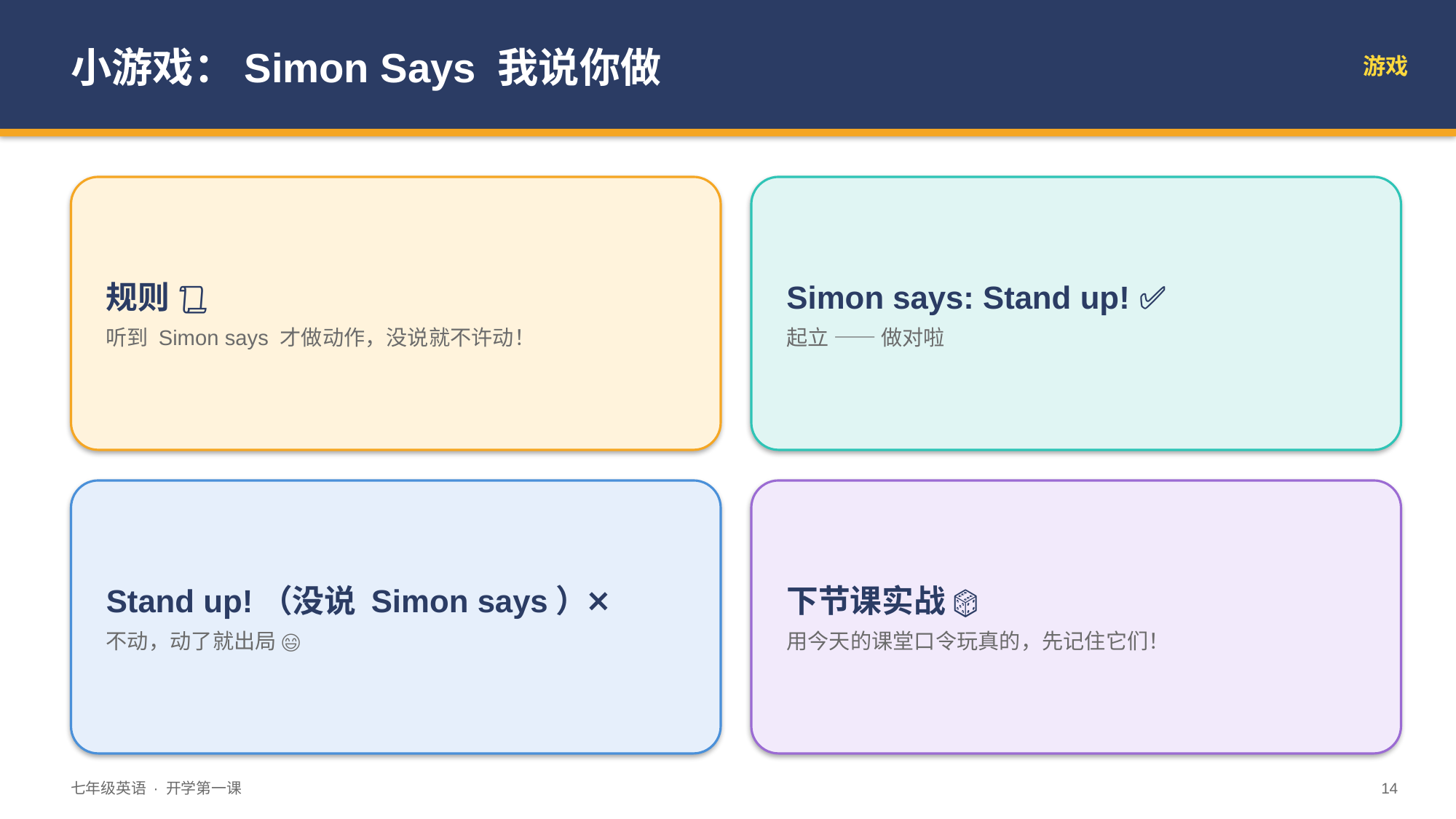

小游戏：Simon Says 我说你做
游戏

规则 📜
听到 Simon says 才做动作，没说就不许动！
Simon says: Stand up! ✅
起立 —— 做对啦
Stand up!（没说 Simon says）❌
不动，动了就出局 😄
下节课实战 🎲
用今天的课堂口令玩真的，先记住它们！
七年级英语 · 开学第一课
14